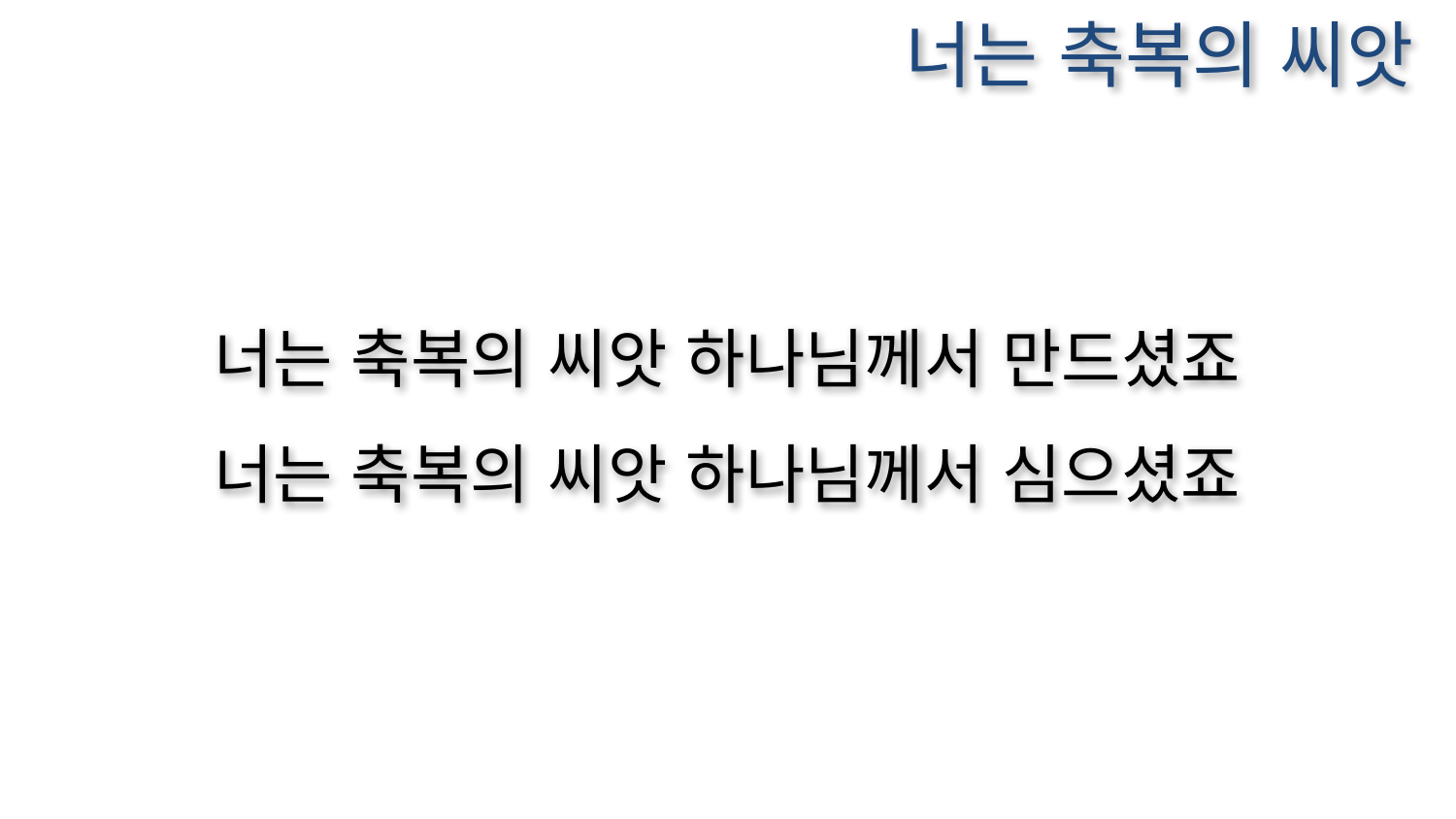

너는 축복의 씨앗
너는 축복의 씨앗 하나님께서 만드셨죠
너는 축복의 씨앗 하나님께서 심으셨죠